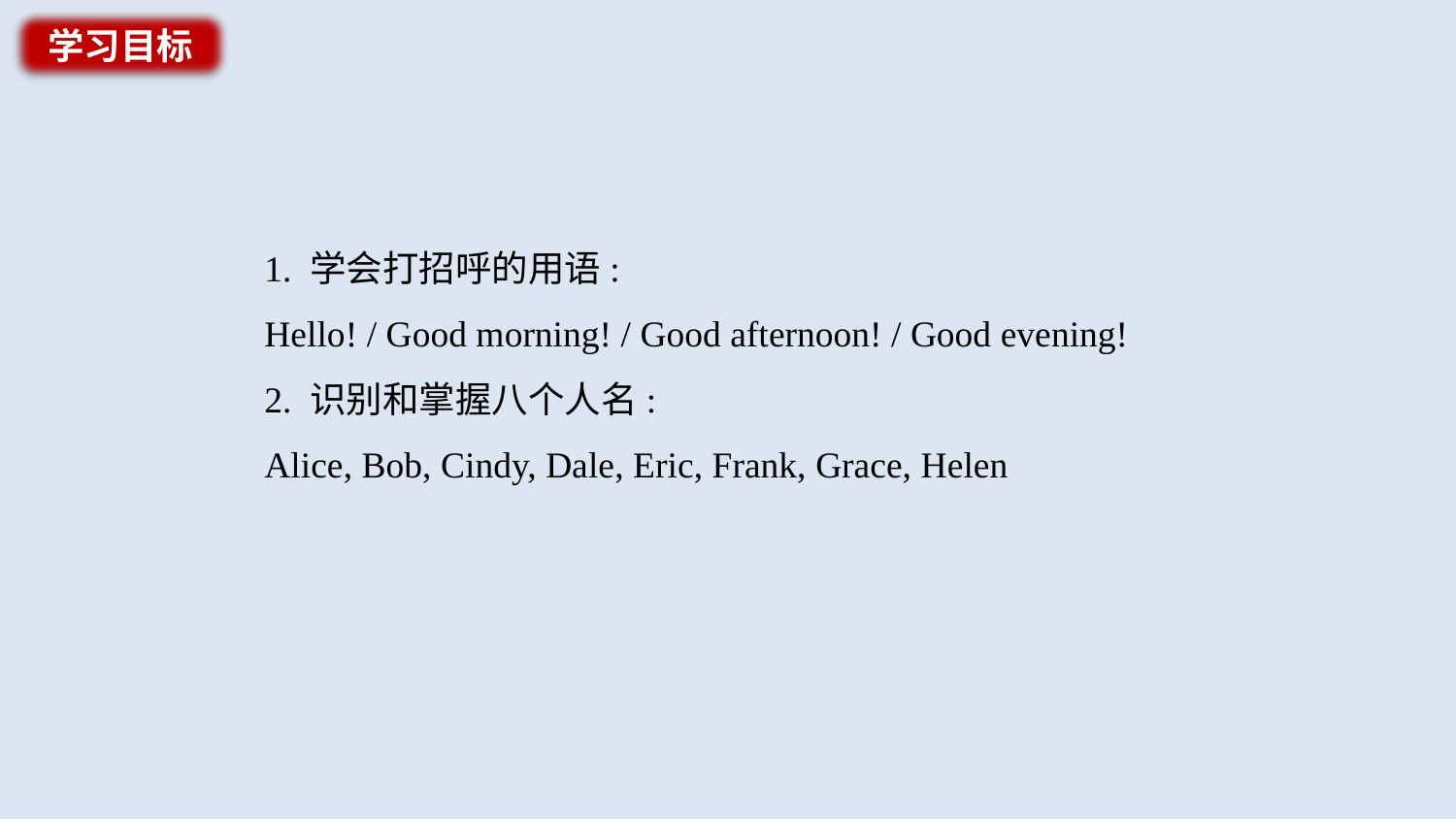

学习目标
1. 学会打招呼的用语:
Hello! / Good morning! / Good afternoon! / Good evening!
2. 识别和掌握八个人名:
Alice, Bob, Cindy, Dale, Eric, Frank, Grace, Helen